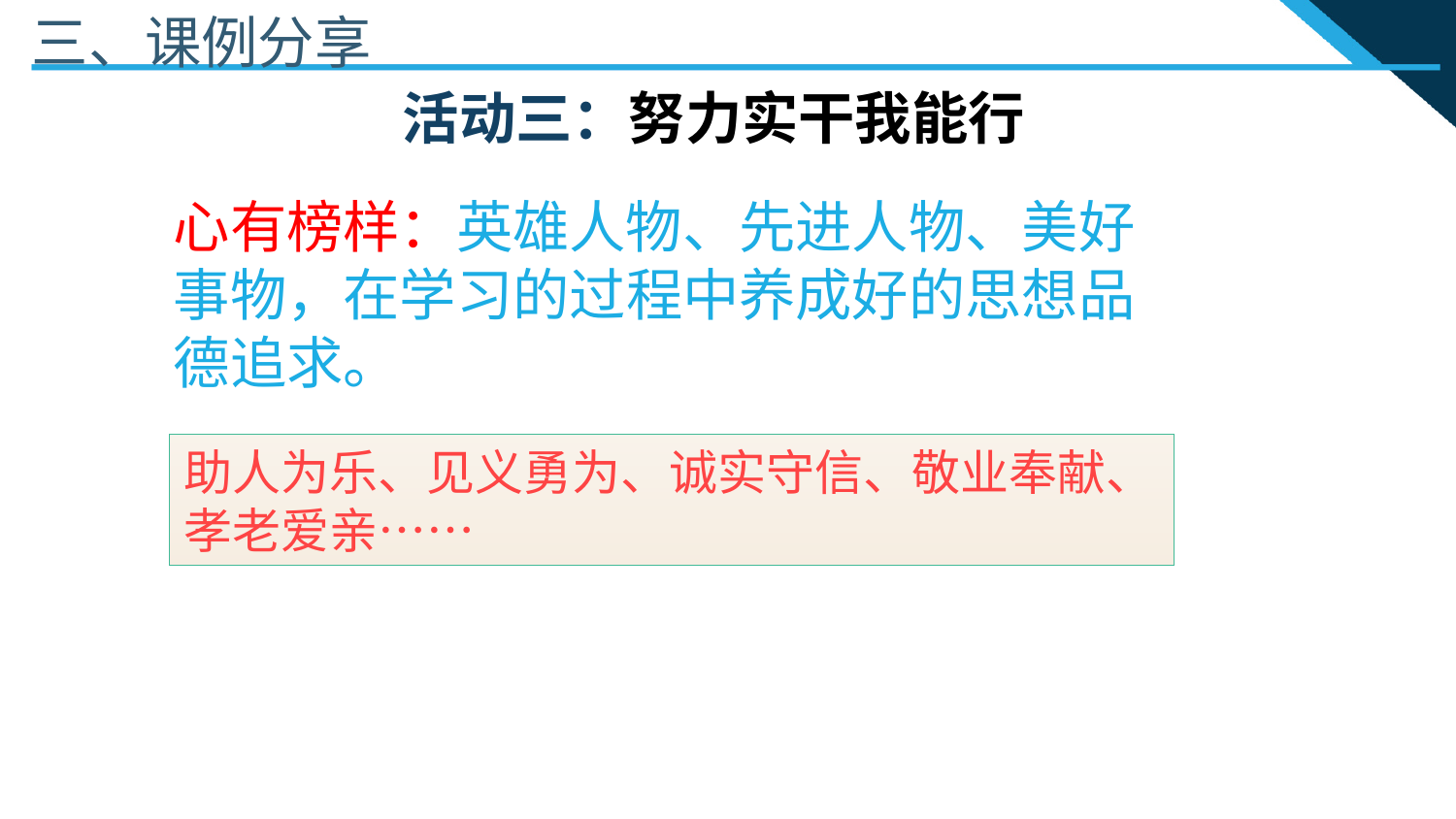

三、课例分享
活动三：努力实干我能行
心有榜样：英雄人物、先进人物、美好事物，在学习的过程中养成好的思想品德追求。
助人为乐、见义勇为、诚实守信、敬业奉献、孝老爱亲……